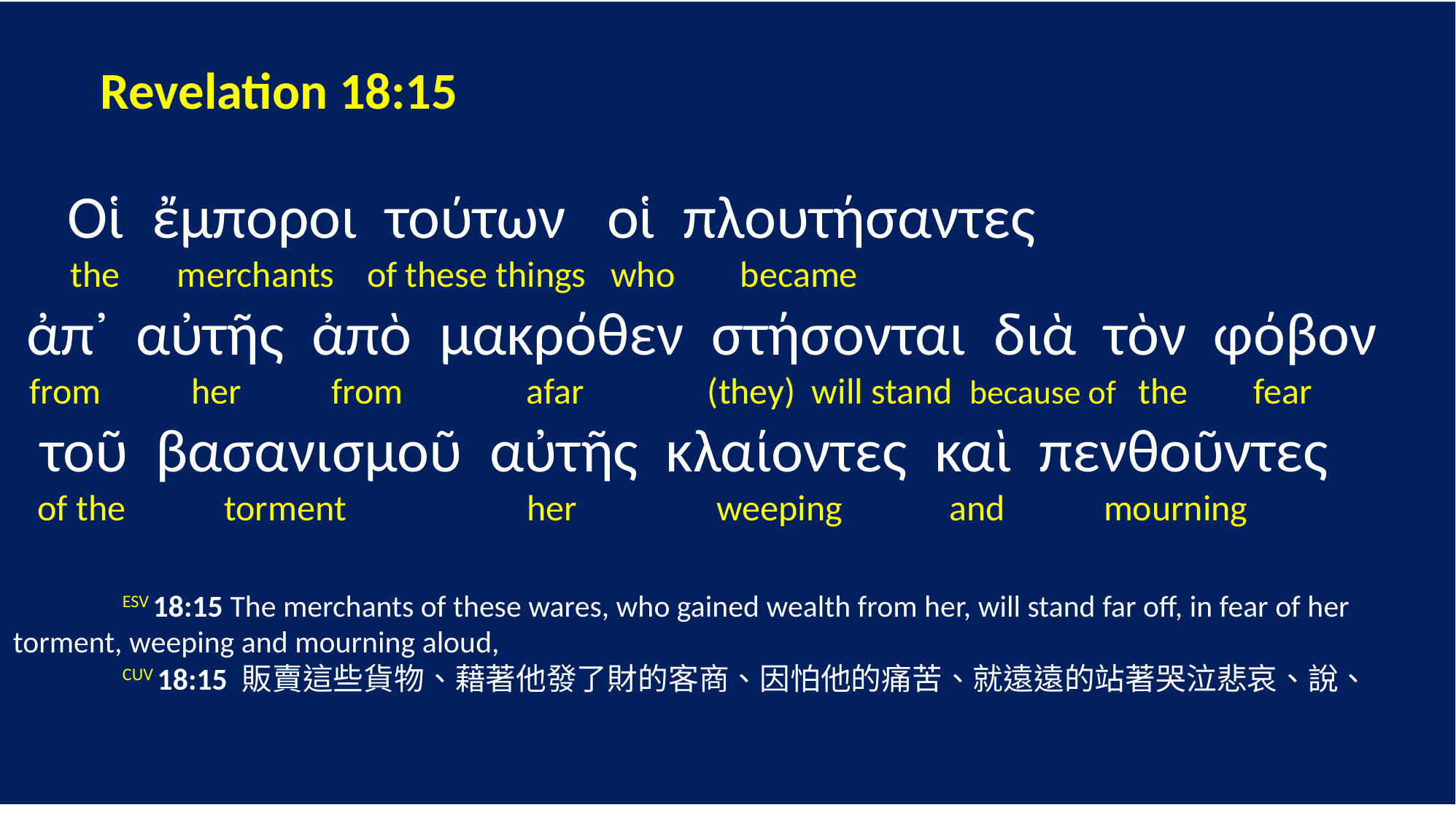

Revelation 18:15

    Οἱ  ἔμποροι  τούτων   οἱ  πλουτήσαντες
       the       merchants    of these things   who        became
 ἀπ᾽  αὐτῆς  ἀπὸ  μακρόθεν  στήσονται  διὰ  τὸν  φόβον
  from           her           from               afar               (they)  will stand  because of   the        fear
  τοῦ  βασανισμοῦ  αὐτῆς  κλαίοντες  καὶ  πενθοῦντες
   of the            torment                      her                 weeping             and            mourning

	ESV 18:15 The merchants of these wares, who gained wealth from her, will stand far off, in fear of her torment, weeping and mourning aloud,
 	CUV 18:15 販賣這些貨物、藉著他發了財的客商、因怕他的痛苦、就遠遠的站著哭泣悲哀、說、